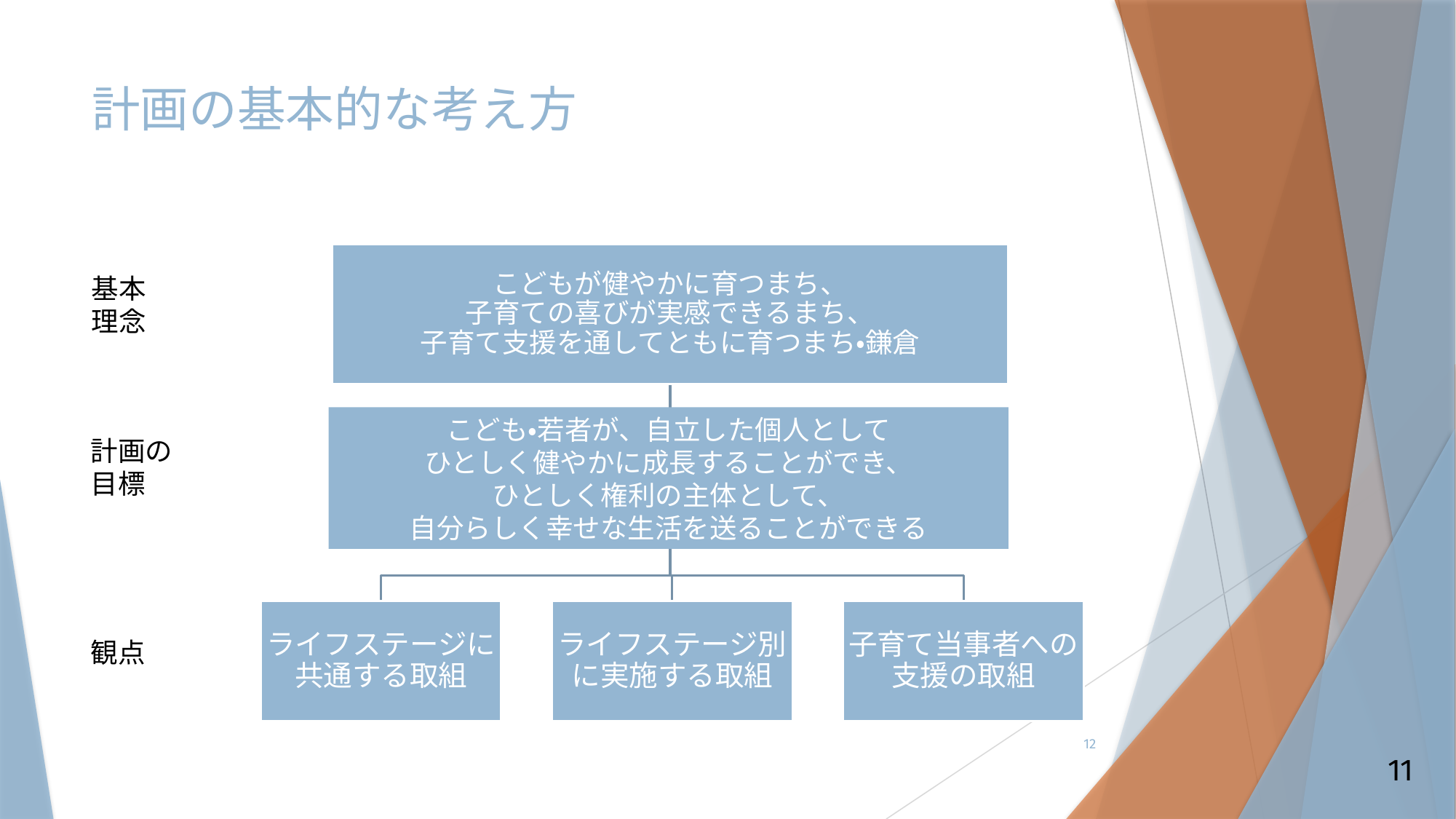

# 計画の基本的な考え方
こどもが健やかに育つまち、
子育ての喜びが実感できるまち、
子育て支援を通してともに育つまち・鎌倉
ライフステージに共通する取組
ライフステージ別に実施する取組
子育て当事者への支援の取組

基本
理念
こども・若者が、自立した個人として
ひとしく健やかに成長することができ、
ひとしく権利の主体として、
自分らしく幸せな生活を送ることができる
計画の目標
観点
12
11